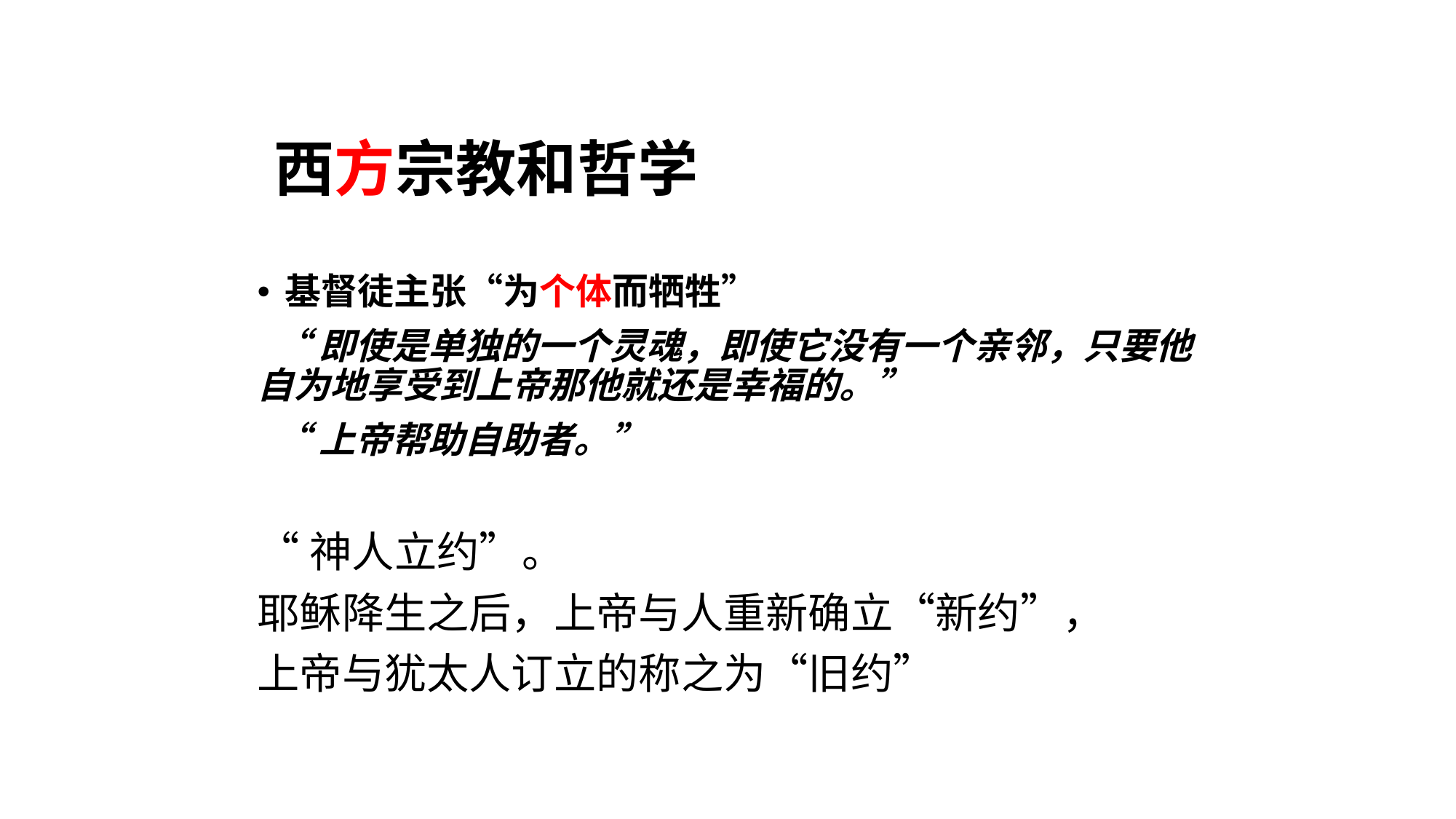

西方宗教和哲学

基督徒主张“为个体而牺牲”
  “即使是单独的一个灵魂，即使它没有一个亲邻，只要他自为地享受到上帝那他就还是幸福的。”
  “上帝帮助自助者。”

“神人立约”。
耶稣降生之后，上帝与人重新确立“新约”，
上帝与犹太人订立的称之为“旧约”